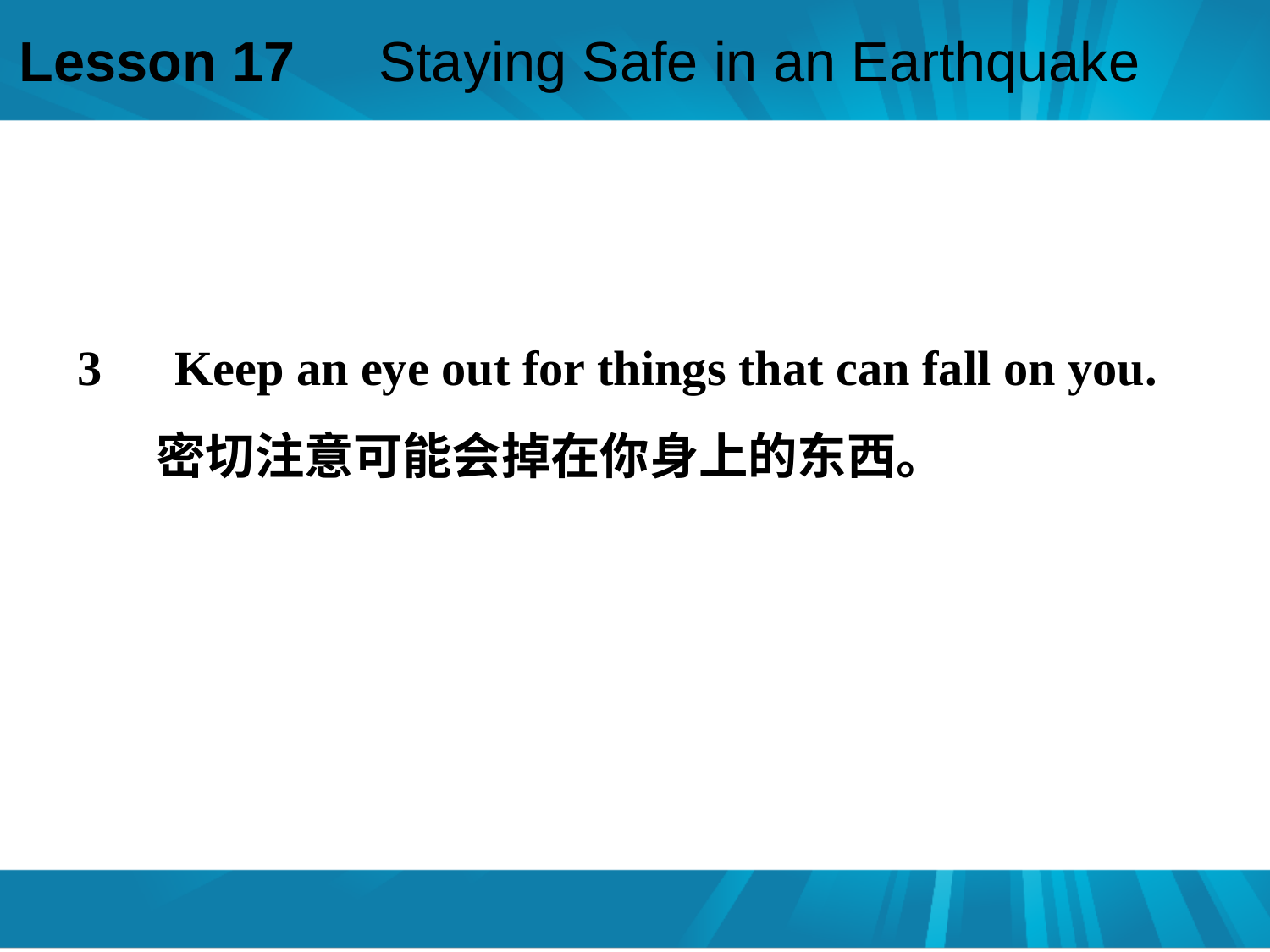

Lesson 17　Staying Safe in an Earthquake
3　Keep an eye out for things that can fall on you.
      密切注意可能会掉在你身上的东西。